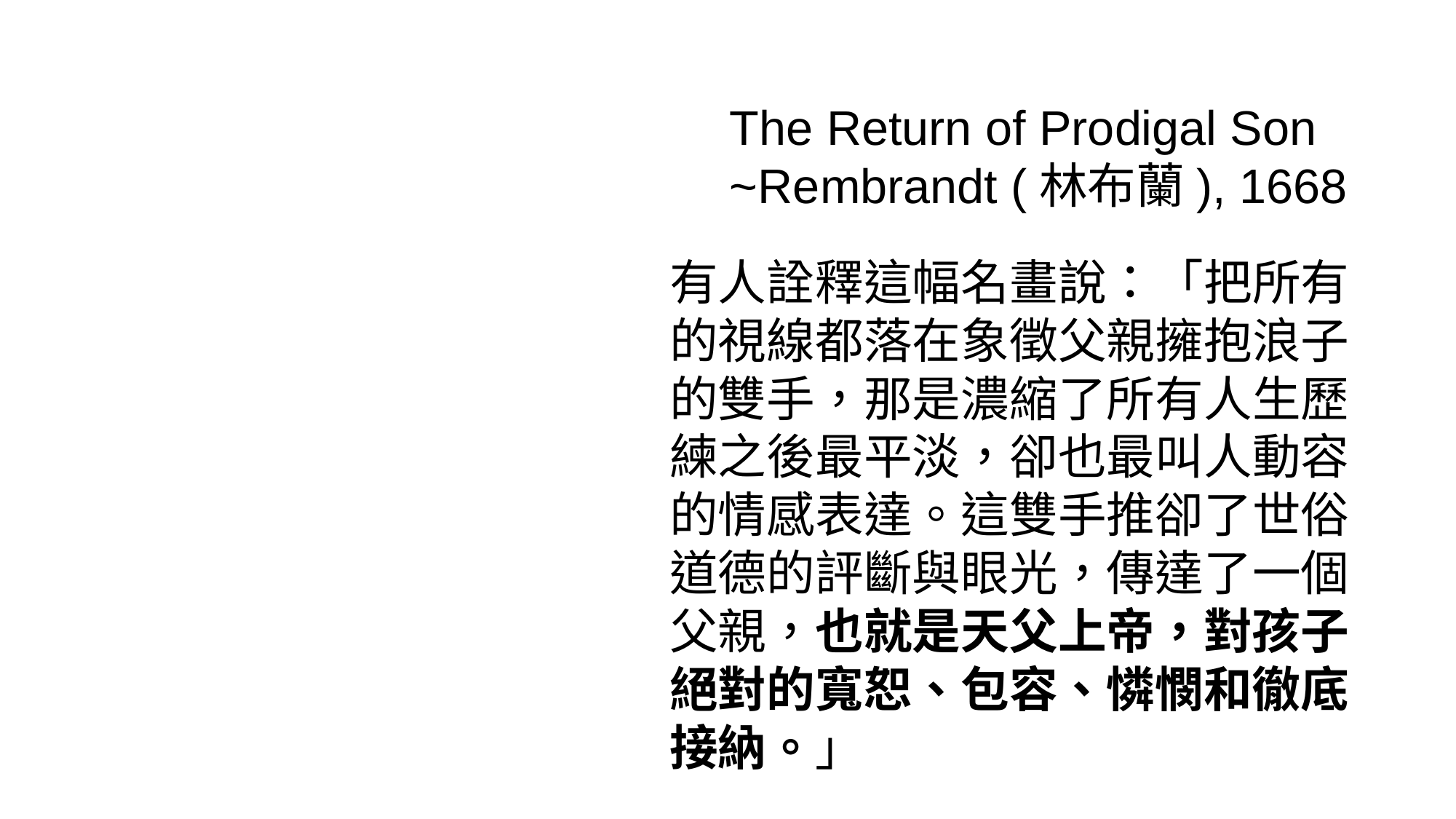

The Return of Prodigal Son
~Rembrandt (林布蘭), 1668
有人詮釋這幅名畫說：「把所有的視線都落在象徵父親擁抱浪子的雙手，那是濃縮了所有人生歷練之後最平淡，卻也最叫人動容的情感表達。這雙手推卻了世俗道德的評斷與眼光，傳達了一個父親，也就是天父上帝，對孩子絕對的寬恕、包容、憐憫和徹底接納。」